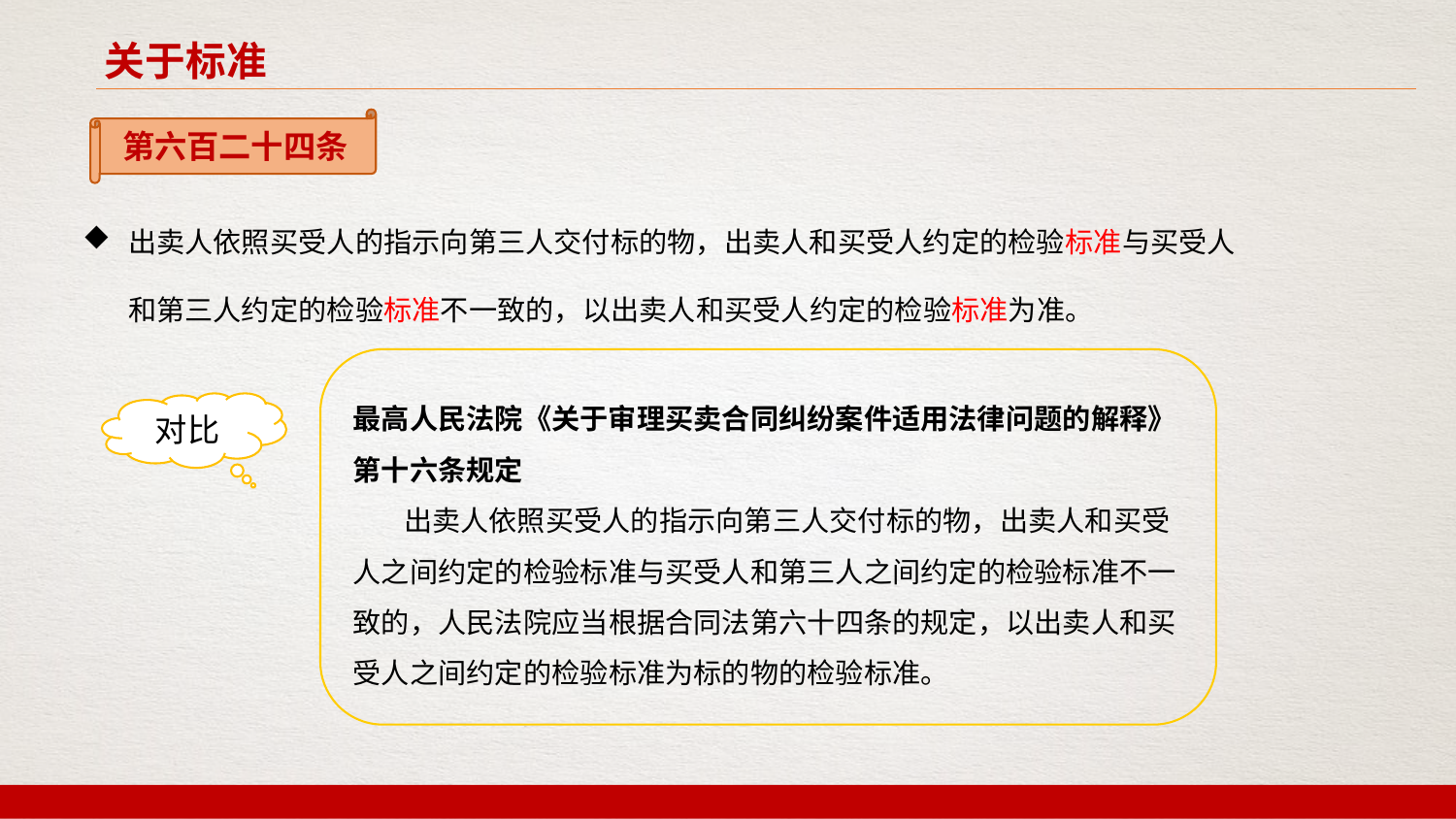

关于标准
第六百二十四条
出卖人依照买受人的指示向第三人交付标的物，出卖人和买受人约定的检验标准与买受人和第三人约定的检验标准不一致的，以出卖人和买受人约定的检验标准为准。
最高人民法院《关于审理买卖合同纠纷案件适用法律问题的解释》第十六条规定
       出卖人依照买受人的指示向第三人交付标的物，出卖人和买受人之间约定的检验标准与买受人和第三人之间约定的检验标准不一致的，人民法院应当根据合同法第六十四条的规定，以出卖人和买受人之间约定的检验标准为标的物的检验标准。
对比